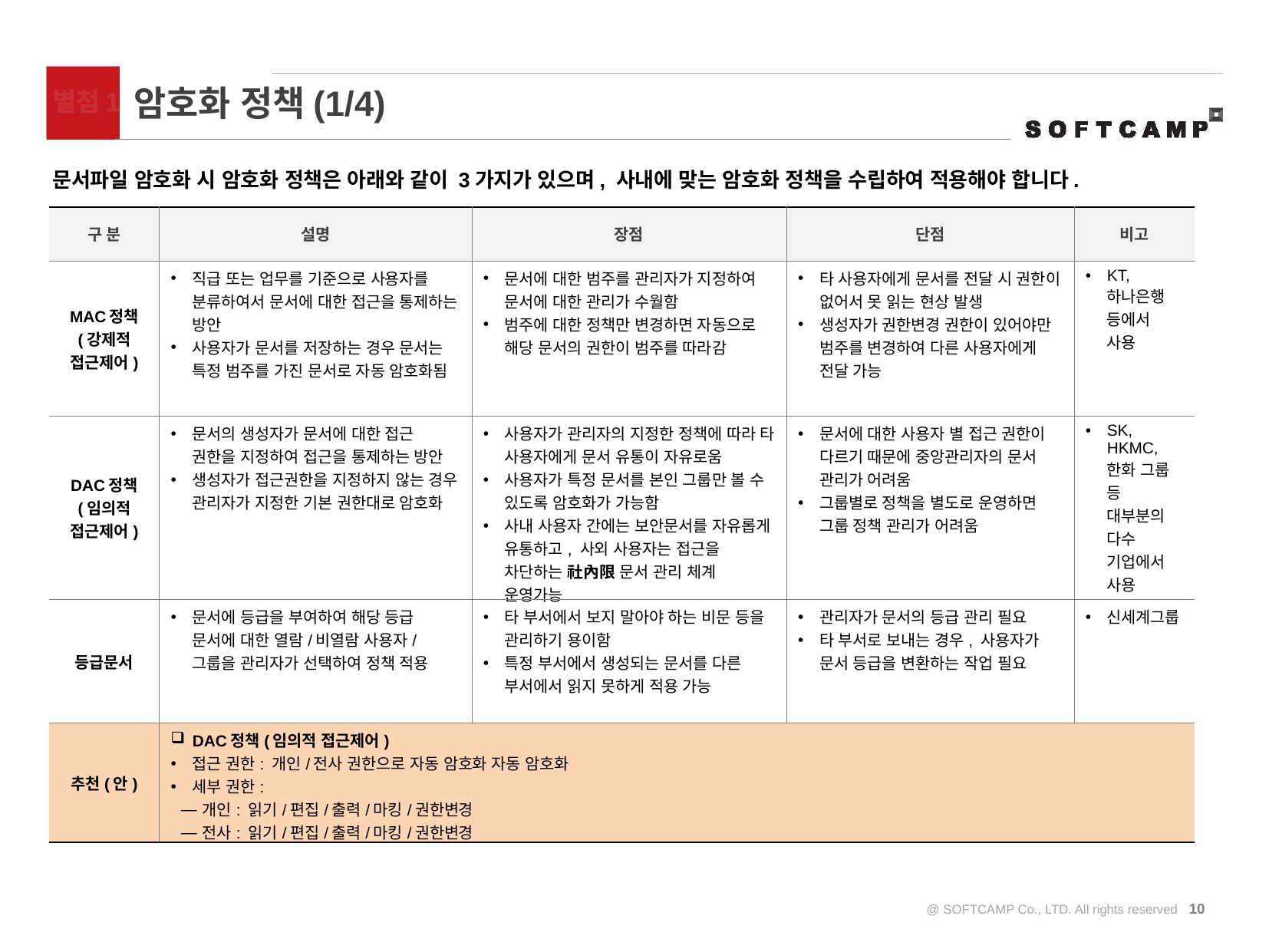

별첨1
암호화 정책(1/4)
문서파일 암호화 시 암호화 정책은 아래와 같이 3가지가 있으며, 사내에 맞는 암호화 정책을 수립하여 적용해야 합니다.
| 구 분 | 설명 | 장점 | 단점 | 비고 |
| --- | --- | --- | --- | --- |
| MAC정책 (강제적 접근제어) | 직급 또는 업무를 기준으로 사용자를 분류하여서 문서에 대한 접근을 통제하는 방안 사용자가 문서를 저장하는 경우 문서는 특정 범주를 가진 문서로 자동 암호화됨 | 문서에 대한 범주를 관리자가 지정하여 문서에 대한 관리가 수월함 범주에 대한 정책만 변경하면 자동으로 해당 문서의 권한이 범주를 따라감 | 타 사용자에게 문서를 전달 시 권한이 없어서 못 읽는 현상 발생 생성자가 권한변경 권한이 있어야만 범주를 변경하여 다른 사용자에게 전달 가능 | KT, 하나은행 등에서 사용 |
| DAC정책 (임의적 접근제어) | 문서의 생성자가 문서에 대한 접근 권한을 지정하여 접근을 통제하는 방안 생성자가 접근권한을 지정하지 않는 경우 관리자가 지정한 기본 권한대로 암호화 | 사용자가 관리자의 지정한 정책에 따라 타 사용자에게 문서 유통이 자유로움 사용자가 특정 문서를 본인 그룹만 볼 수 있도록 암호화가 가능함 사내 사용자 간에는 보안문서를 자유롭게 유통하고, 사외 사용자는 접근을 차단하는 社內限 문서 관리 체계 운영가능 | 문서에 대한 사용자 별 접근 권한이 다르기 때문에 중앙관리자의 문서 관리가 어려움 그룹별로 정책을 별도로 운영하면 그룹 정책 관리가 어려움 | SK, HKMC, 한화 그룹 등 대부분의 다수 기업에서 사용 |
| 등급문서 | 문서에 등급을 부여하여 해당 등급 문서에 대한 열람/비열람 사용자/그룹을 관리자가 선택하여 정책 적용 | 타 부서에서 보지 말아야 하는 비문 등을 관리하기 용이함 특정 부서에서 생성되는 문서를 다른 부서에서 읽지 못하게 적용 가능 | 관리자가 문서의 등급 관리 필요 타 부서로 보내는 경우, 사용자가 문서 등급을 변환하는 작업 필요 | 신세계그룹 |
| 추천(안) | DAC정책(임의적 접근제어) 접근 권한: 개인/전사 권한으로 자동 암호화 자동 암호화 세부 권한: 개인: 읽기/편집/출력/마킹/권한변경 전사: 읽기/편집/출력/마킹/권한변경 |  |  |  |